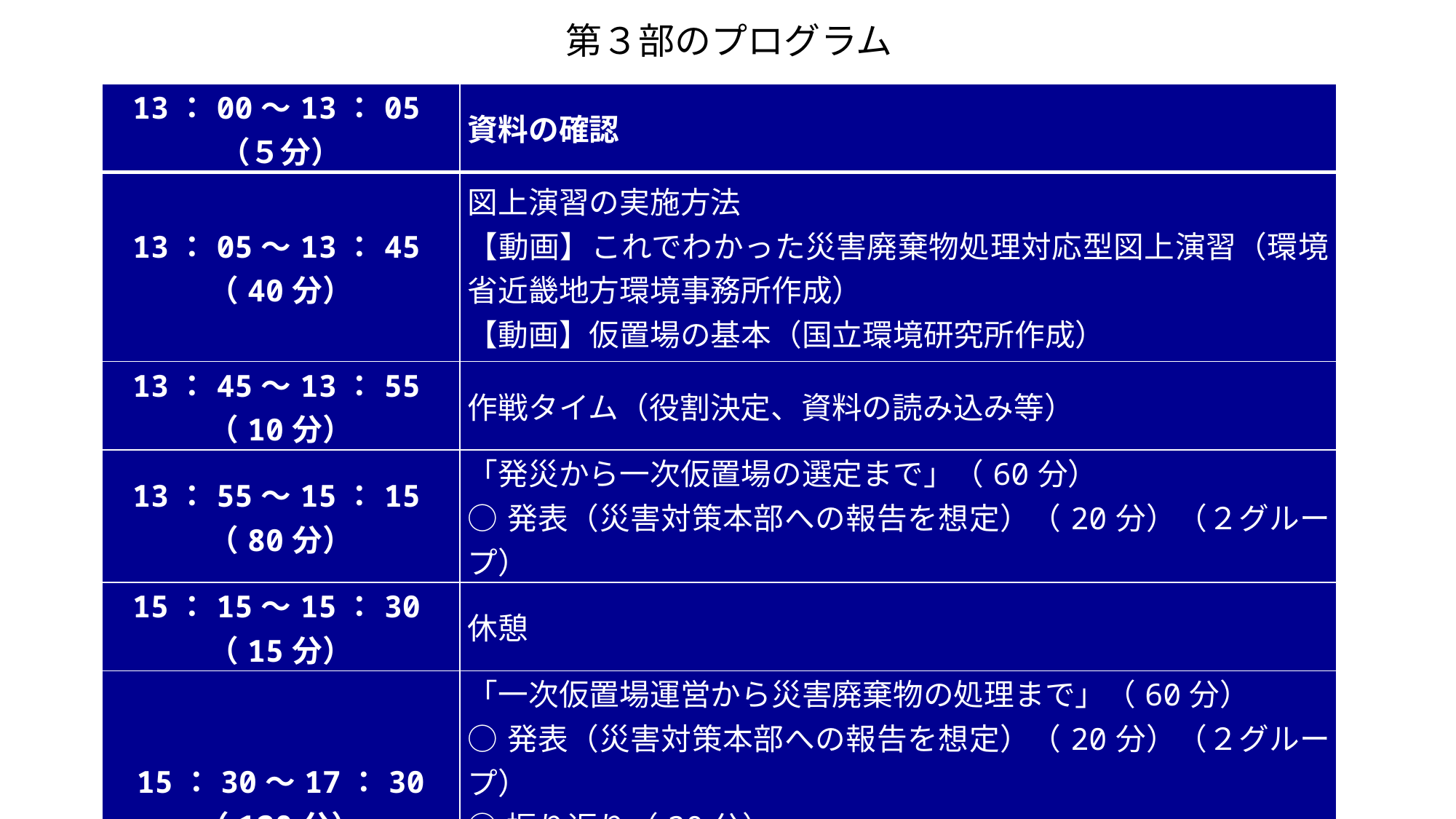

# 第３部のプログラム
| 13：00～13：05（５分） | 資料の確認 |
| --- | --- |
| 13：05～13：45（40分） | 図上演習の実施方法 【動画】これでわかった災害廃棄物処理対応型図上演習（環境省近畿地方環境事務所作成） 【動画】仮置場の基本（国立環境研究所作成） |
| 13：45～13：55（10分） | 作戦タイム（役割決定、資料の読み込み等） |
| 13：55～15：15（80分） | 「発災から一次仮置場の選定まで」（60分） ○発表（災害対策本部への報告を想定）（20分）（２グループ） |
| 15：15～15：30（15分） | 休憩 |
| 15：30～17：30 （120分） | 「一次仮置場運営から災害廃棄物の処理まで」（60分） ○発表（災害対策本部への報告を想定）（20分）（２グループ） ○振り返り（30分） ○全体を含む講評（10分） |